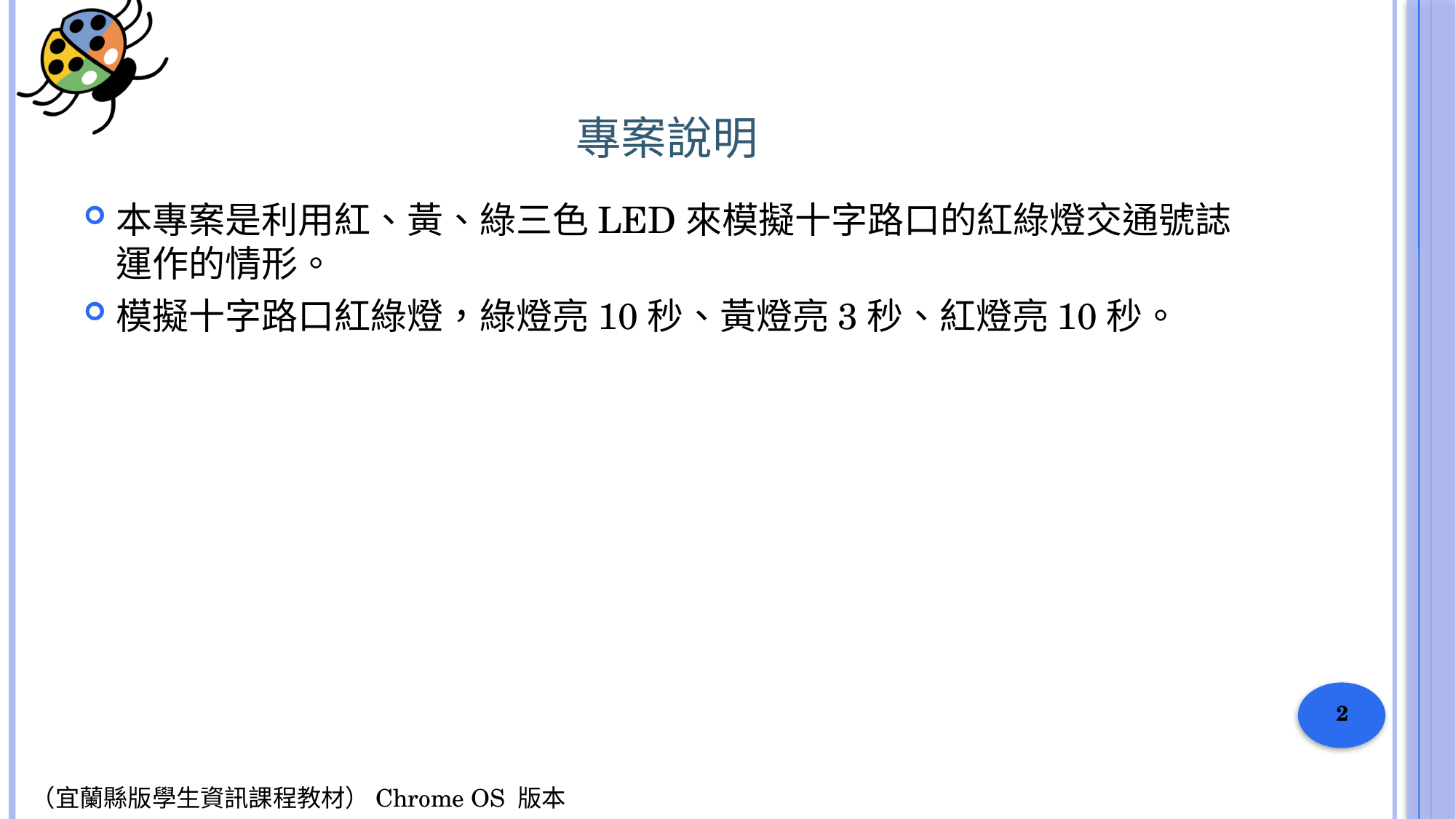

# 專案說明
本專案是利用紅、黃、綠三色LED來模擬十字路口的紅綠燈交通號誌運作的情形。
模擬十字路口紅綠燈，綠燈亮10秒、黃燈亮3秒、紅燈亮10秒。

2